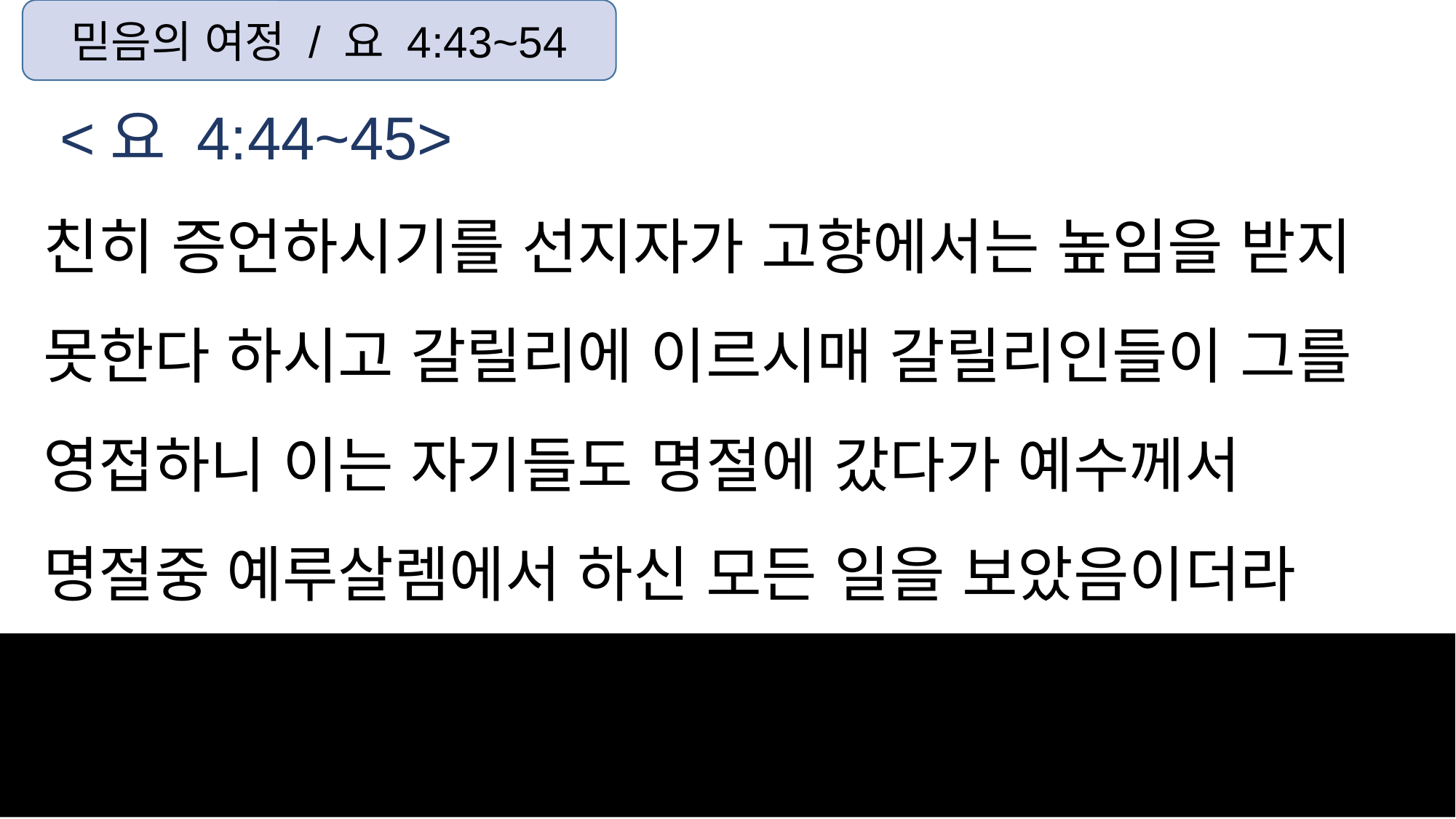

믿음의 여정 / 요 4:43~54
 <요 4:44~45>
친히 증언하시기를 선지자가 고향에서는 높임을 받지 못한다 하시고 갈릴리에 이르시매 갈릴리인들이 그를 영접하니 이는 자기들도 명절에 갔다가 예수께서
명절중 예루살렘에서 하신 모든 일을 보았음이더라